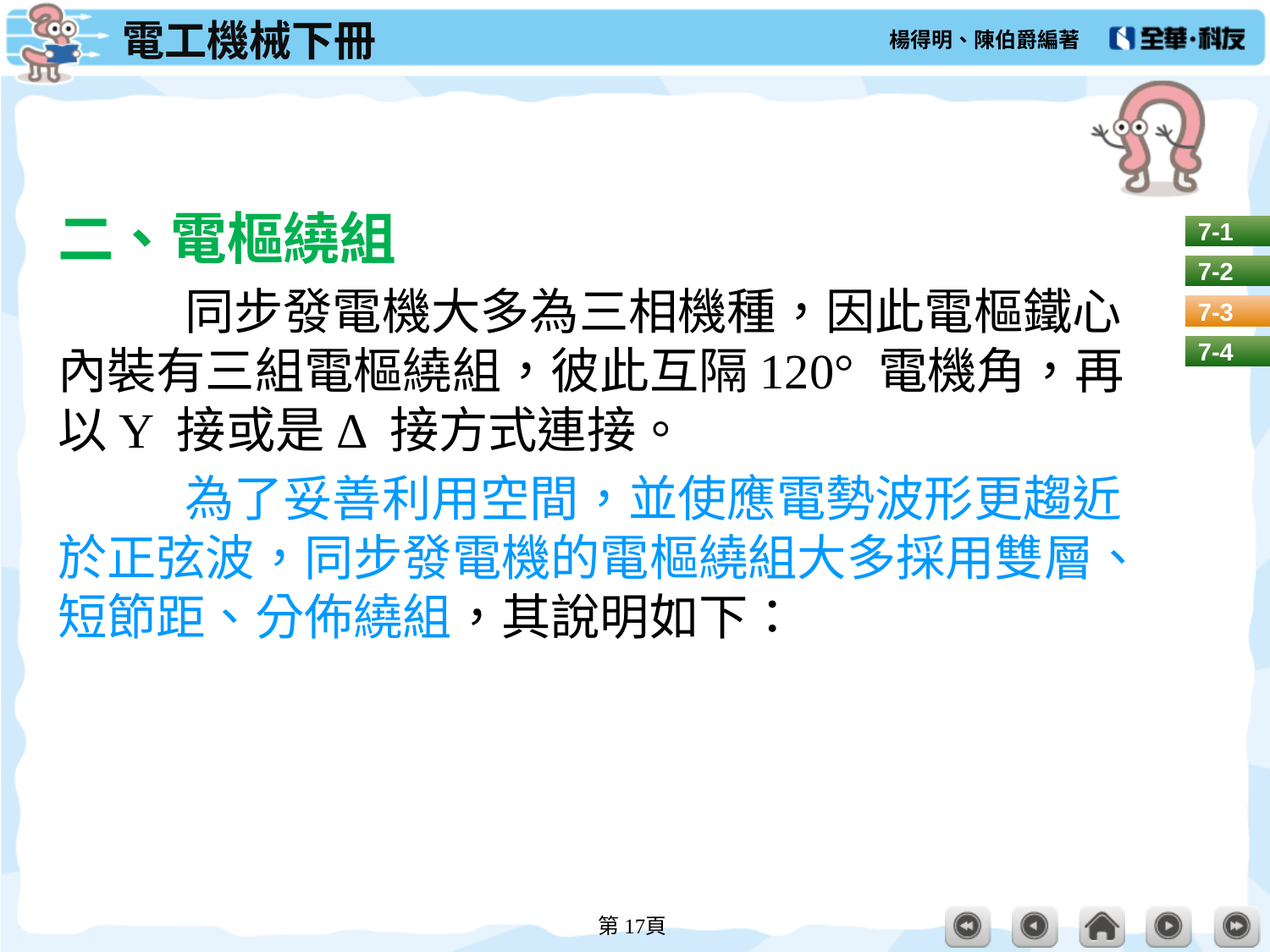

#
二、電樞繞組
	同步發電機大多為三相機種，因此電樞鐵心內裝有三組電樞繞組，彼此互隔120° 電機角，再以Y 接或是Δ 接方式連接。
	為了妥善利用空間，並使應電勢波形更趨近於正弦波，同步發電機的電樞繞組大多採用雙層、短節距、分佈繞組，其說明如下：